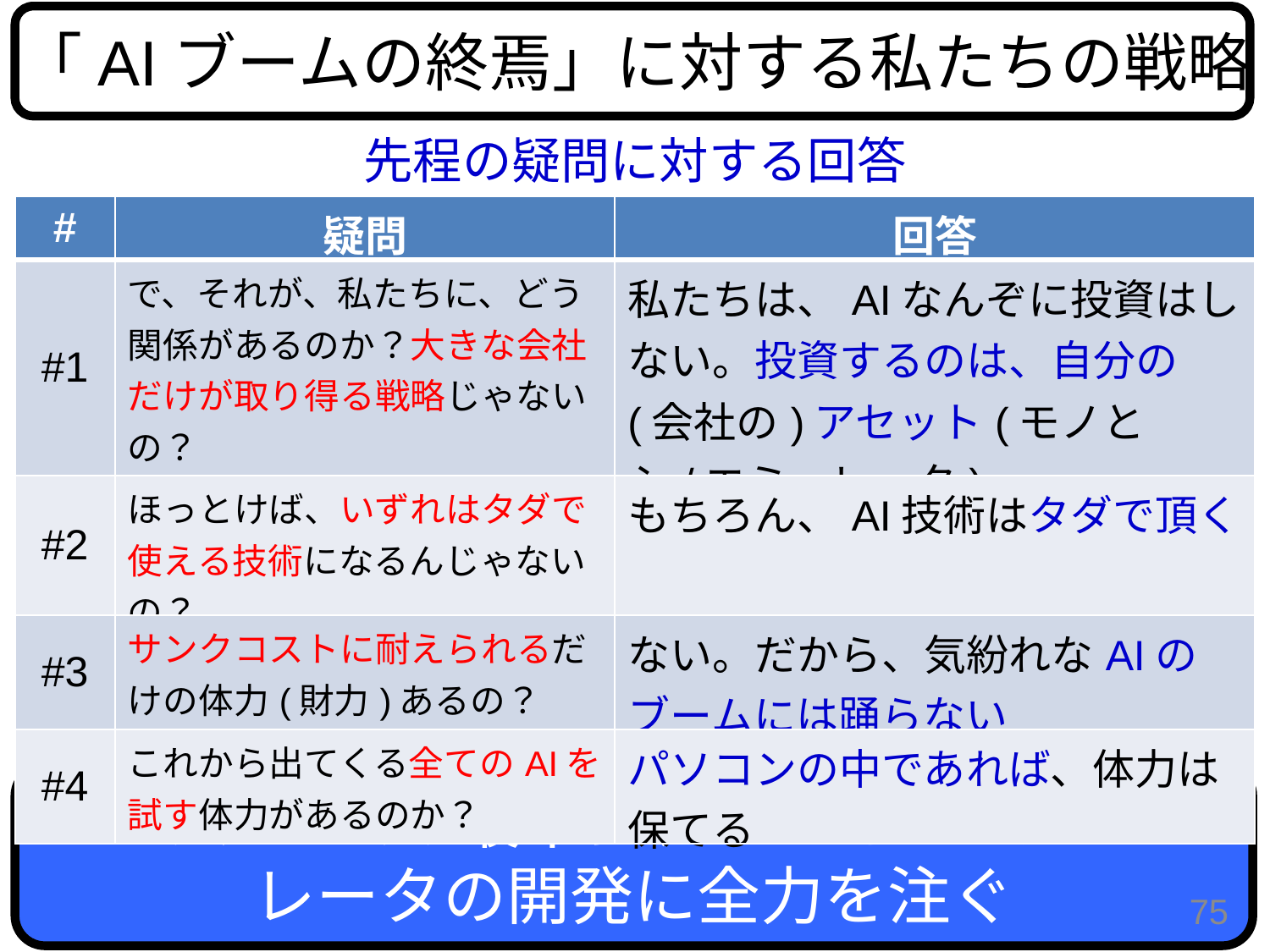

「AIブームの終焉」に対する私たちの戦略
先程の疑問に対する回答
| # | 疑問 | 回答 |
| --- | --- | --- |
| #1 | で、それが、私たちに、どう関係があるのか？大きな会社だけが取り得る戦略じゃないの？ | 私たちは、AIなんぞに投資はしない。投資するのは、自分の(会社の)アセット(モノとシ/エミュレータ) |
| #2 | ほっとけば、いずれはタダで使える技術になるんじゃないの？ | もちろん、AI技術はタダで頂く |
| #3 | サンクコストに耐えられるだけの体力(財力)あるの？ | ない。だから、気紛れなAIのブームには踊らない |
| #4 | これから出てくる全てのAIを試す体力があるのか？ | パソコンの中であれば、体力は保てる |
AIのブームの最中に、モノとエ/シミュレータの開発に全力を注ぐ
75